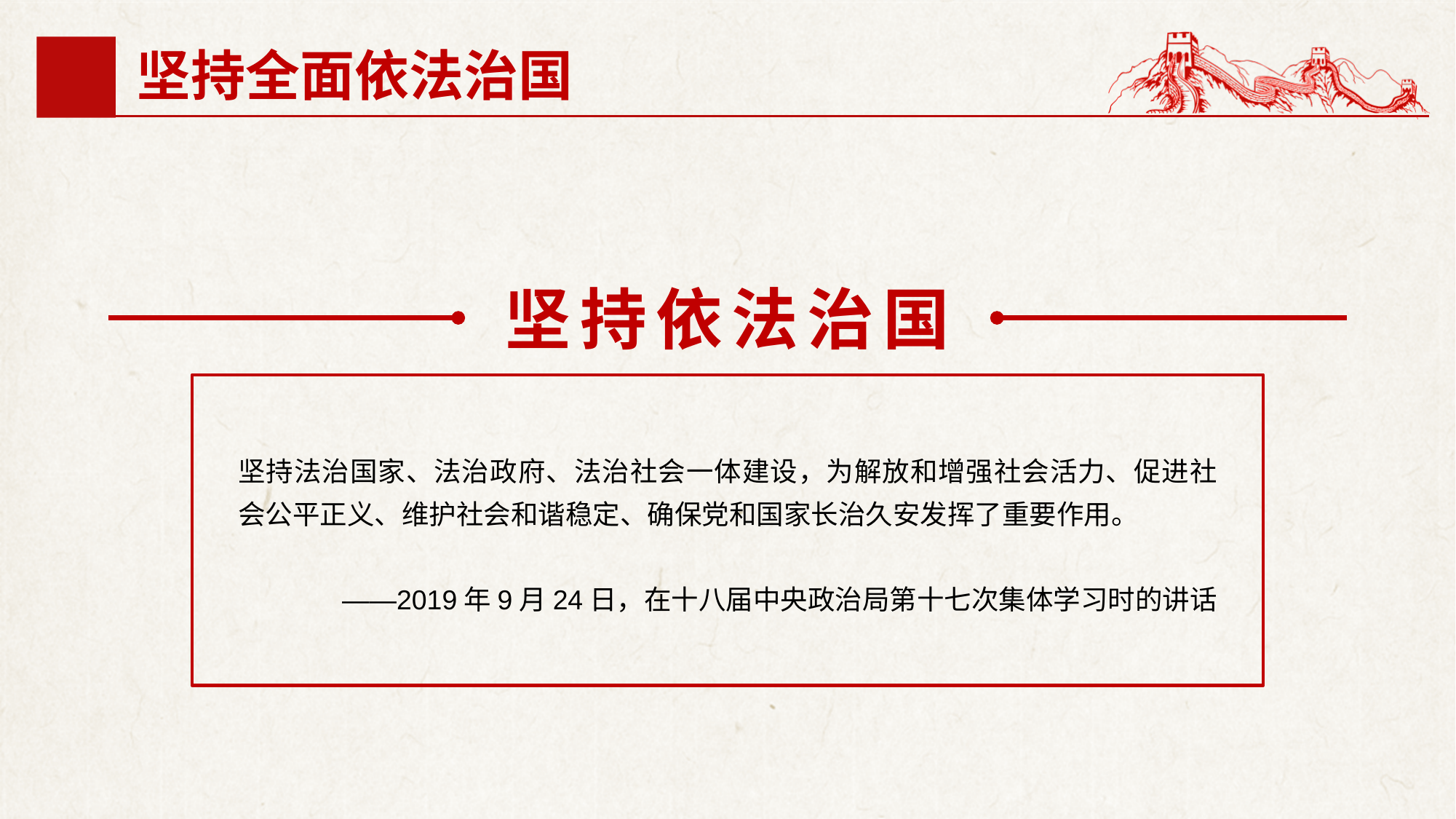

坚持全面依法治国
坚持依法治国

坚持法治国家、法治政府、法治社会一体建设，为解放和增强社会活力、促进社会公平正义、维护社会和谐稳定、确保党和国家长治久安发挥了重要作用。

——2019年9月24日，在十八届中央政治局第十七次集体学习时的讲话